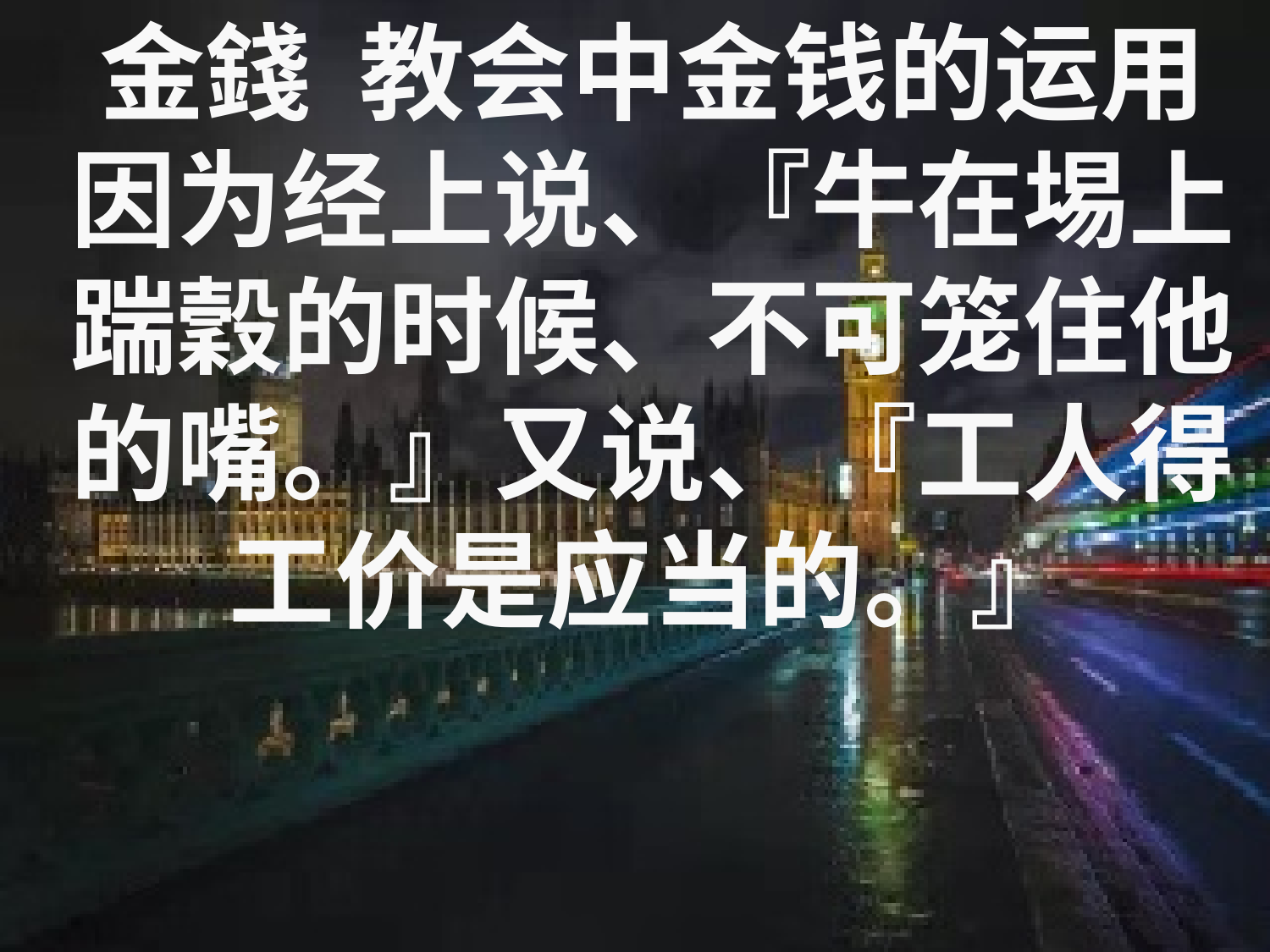

金錢  教会中金钱的运用
因为经上说、『牛在埸上踹穀的时候、不可笼住他的嘴。』又说、『工人得工价是应当的。』